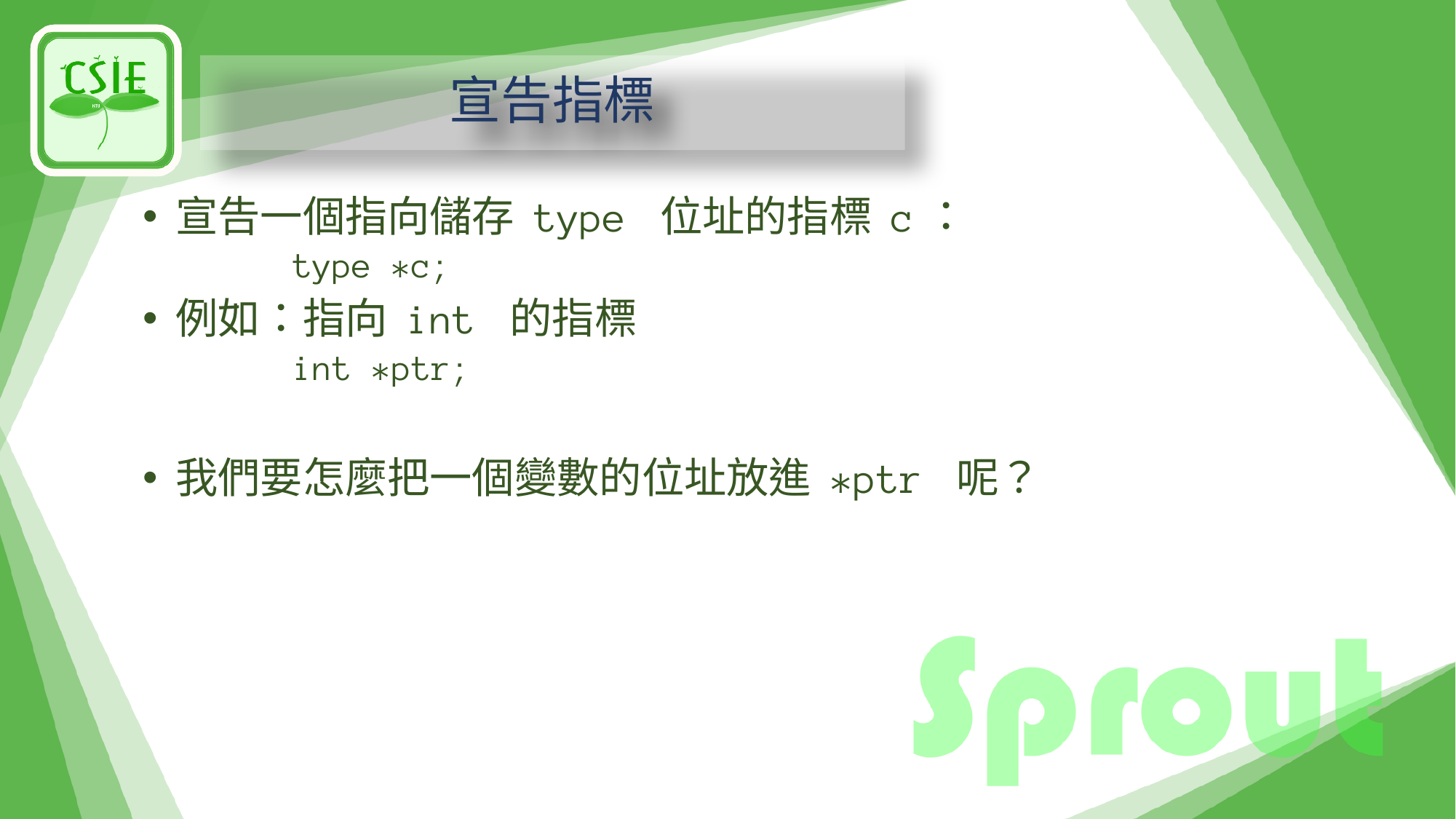

# 宣告指標
宣告一個指向儲存 type 位址的指標 c：
	type *c;
例如：指向 int 的指標
	int *ptr;

我們要怎麼把一個變數的位址放進 *ptr 呢？